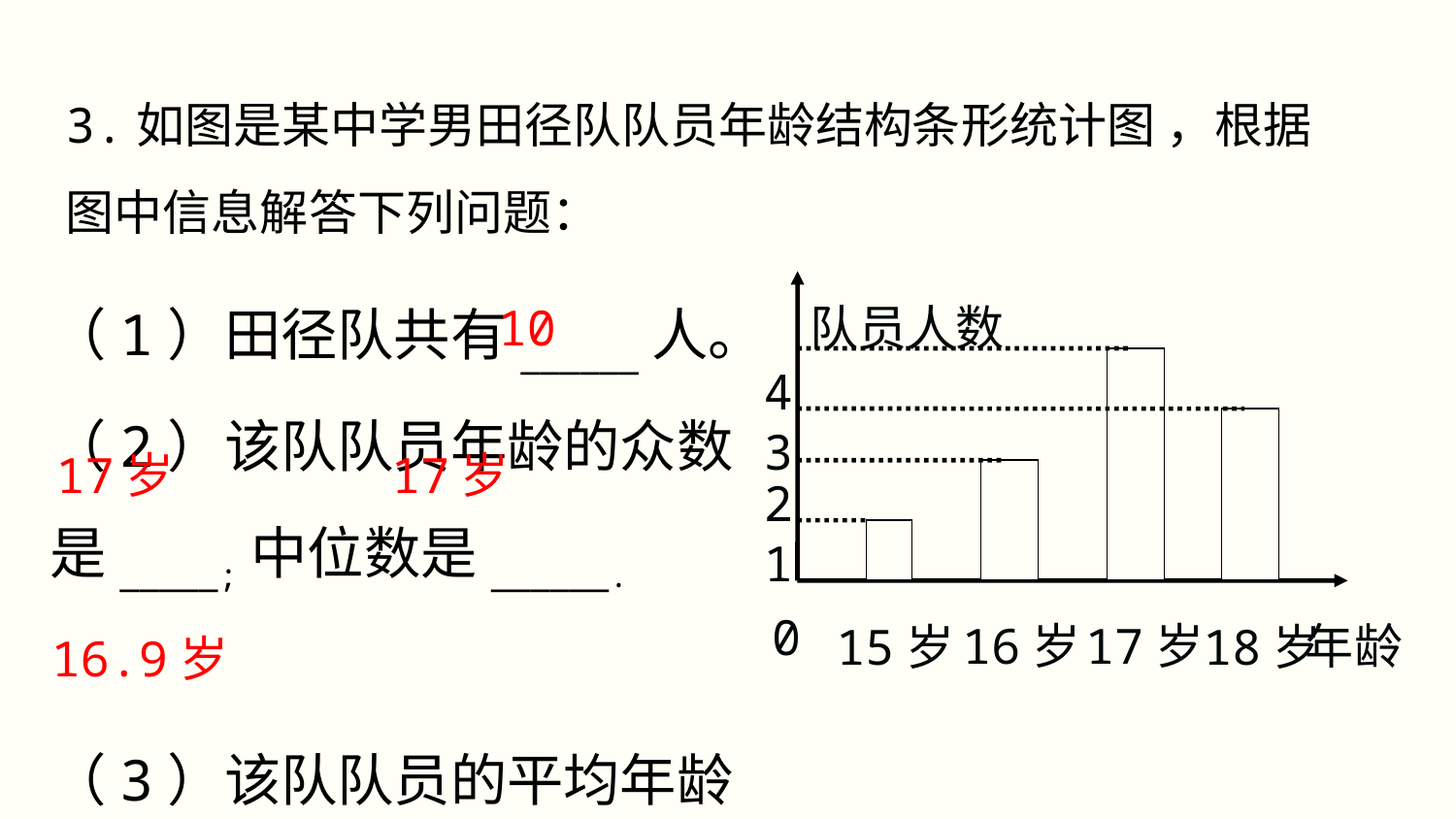

3.如图是某中学男田径队队员年龄结构条形统计图 ，根据图中信息解答下列问题：
（1）田径队共有______人。
（2）该队队员年龄的众数是_____;中位数是______.

（3）该队队员的平均年龄是______.
10
队员人数

4
3
2
1
0
16岁
17岁
15岁
18岁
年龄
17岁
17岁
16.9岁